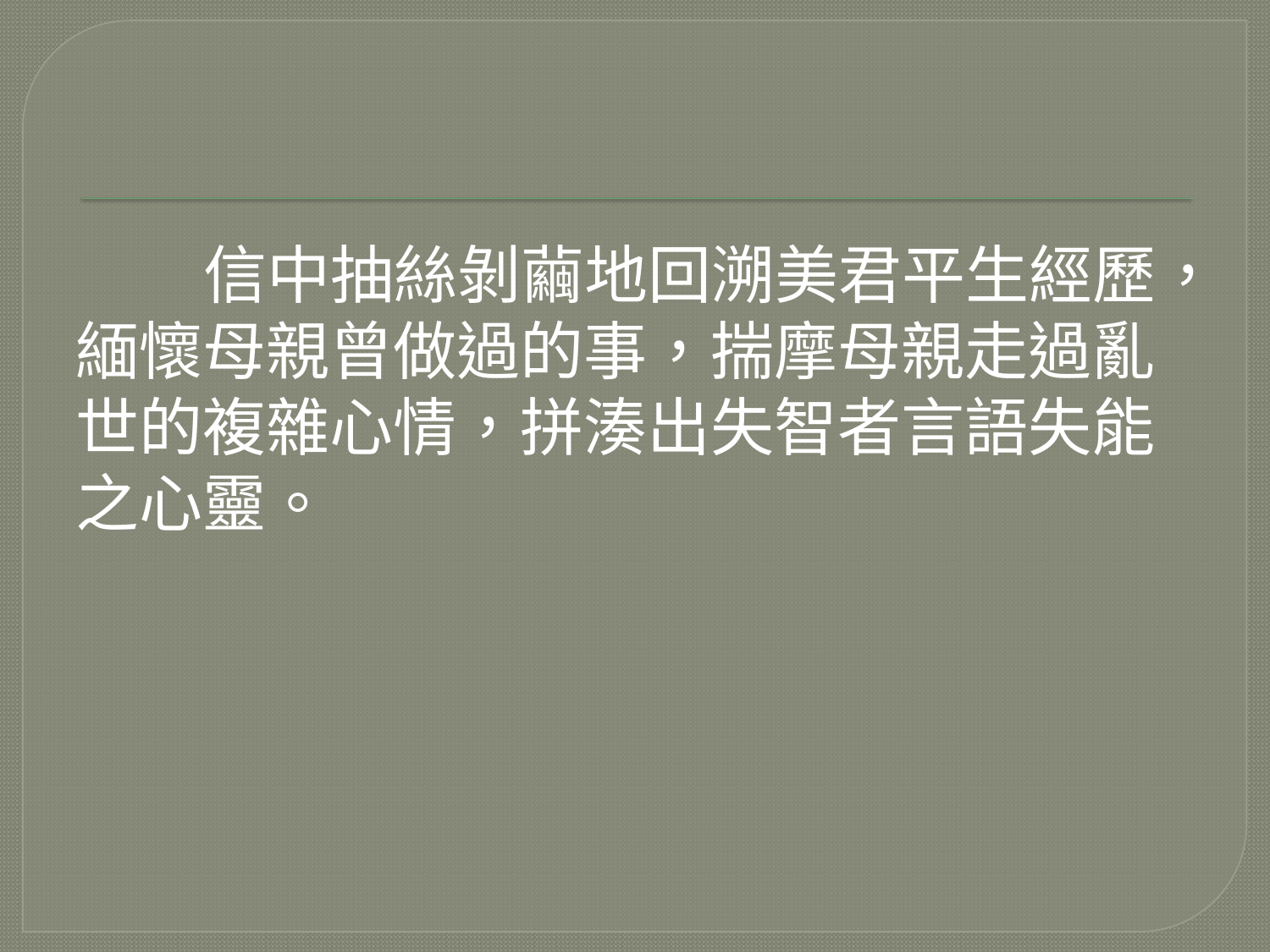

#
         信中抽絲剝繭地回溯美君平生經歷，緬懷母親曾做過的事，揣摩母親走過亂世的複雜心情，拼湊出失智者言語失能之心靈。